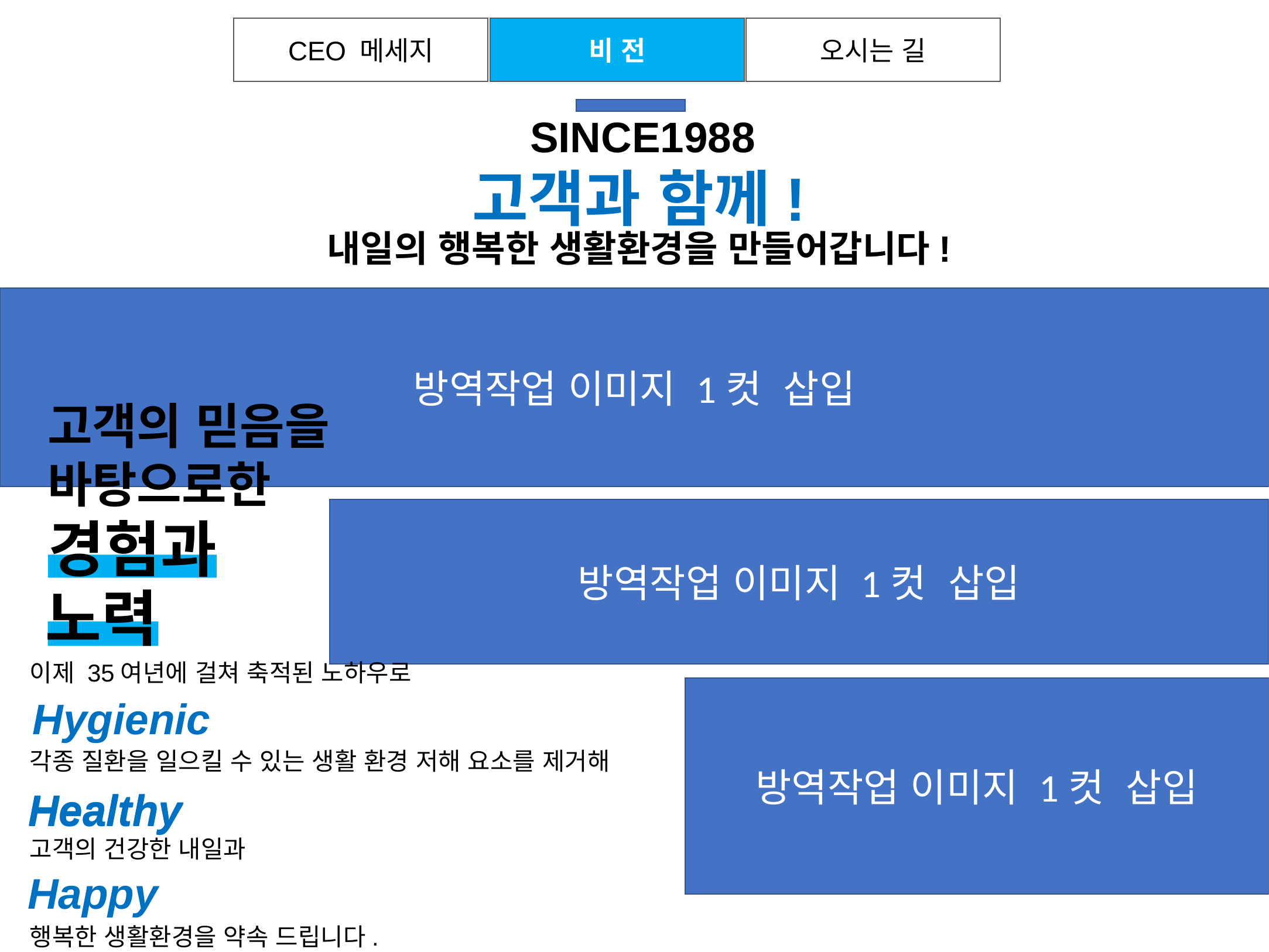

CEO 메세지
비 전
오시는 길

SINCE1988
고객과 함께!
내일의 행복한 생활환경을 만들어갑니다!
방역작업 이미지 1컷  삽입
고객의 믿음을
바탕으로한
방역작업 이미지 1컷  삽입
경험과

노력

이제 35여년에 걸쳐 축적된 노하우로

각종 질환을 일으킬 수 있는 생활 환경 저해 요소를 제거해

고객의 건강한 내일과

행복한 생활환경을 약속 드립니다.
방역작업 이미지 1컷  삽입
Hygienic
Healthy
Healthy
Happy